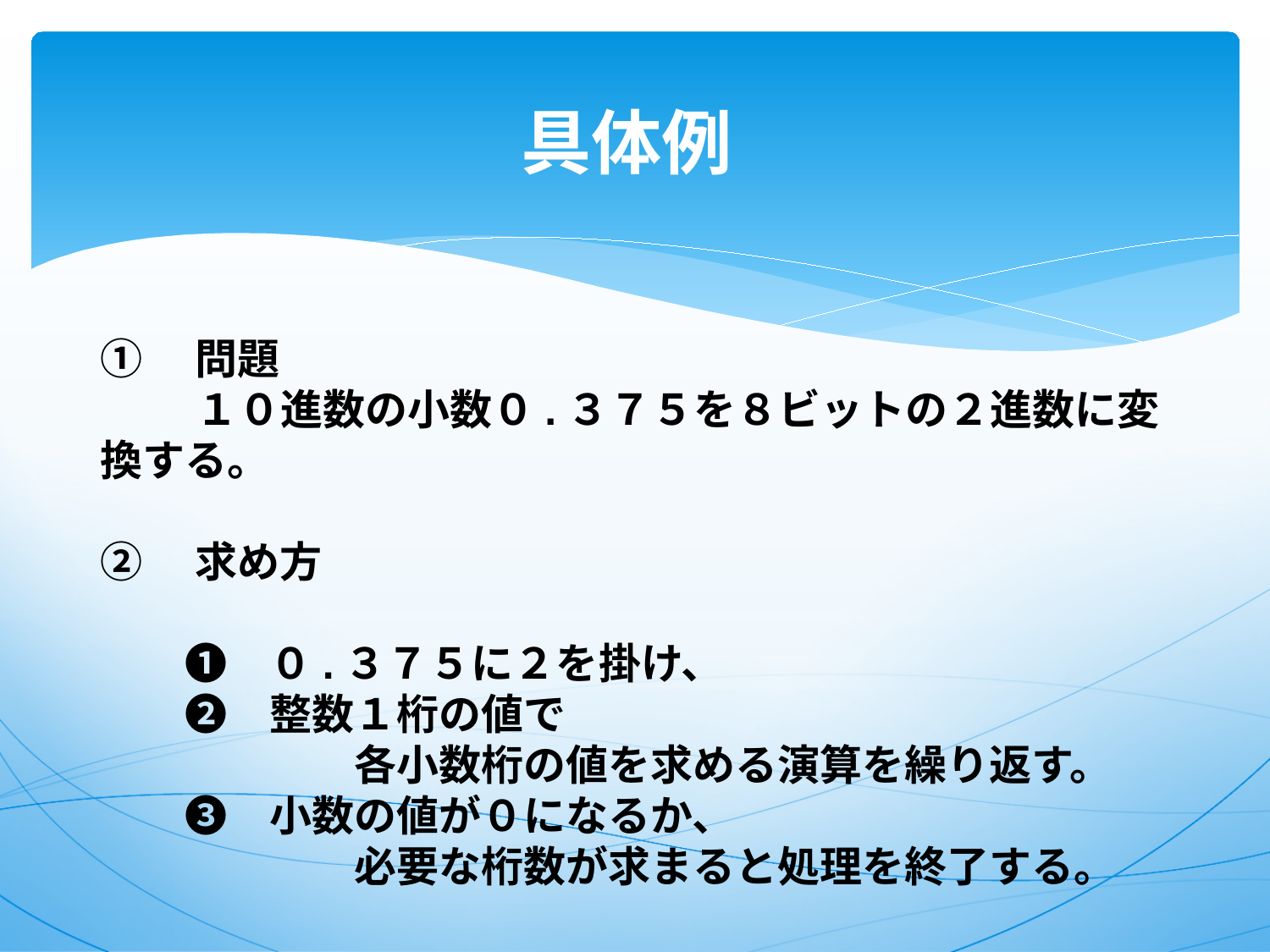

# 具体例
①　問題
　　　１０進数の小数０.３７５を８ビットの２進数に変換する。

②　求め方

　　❶　０.３７５に２を掛け、
　　❷　整数１桁の値で
　　　　　　各小数桁の値を求める演算を繰り返す。
　　❸　小数の値が０になるか、
　　　　　　必要な桁数が求まると処理を終了する。